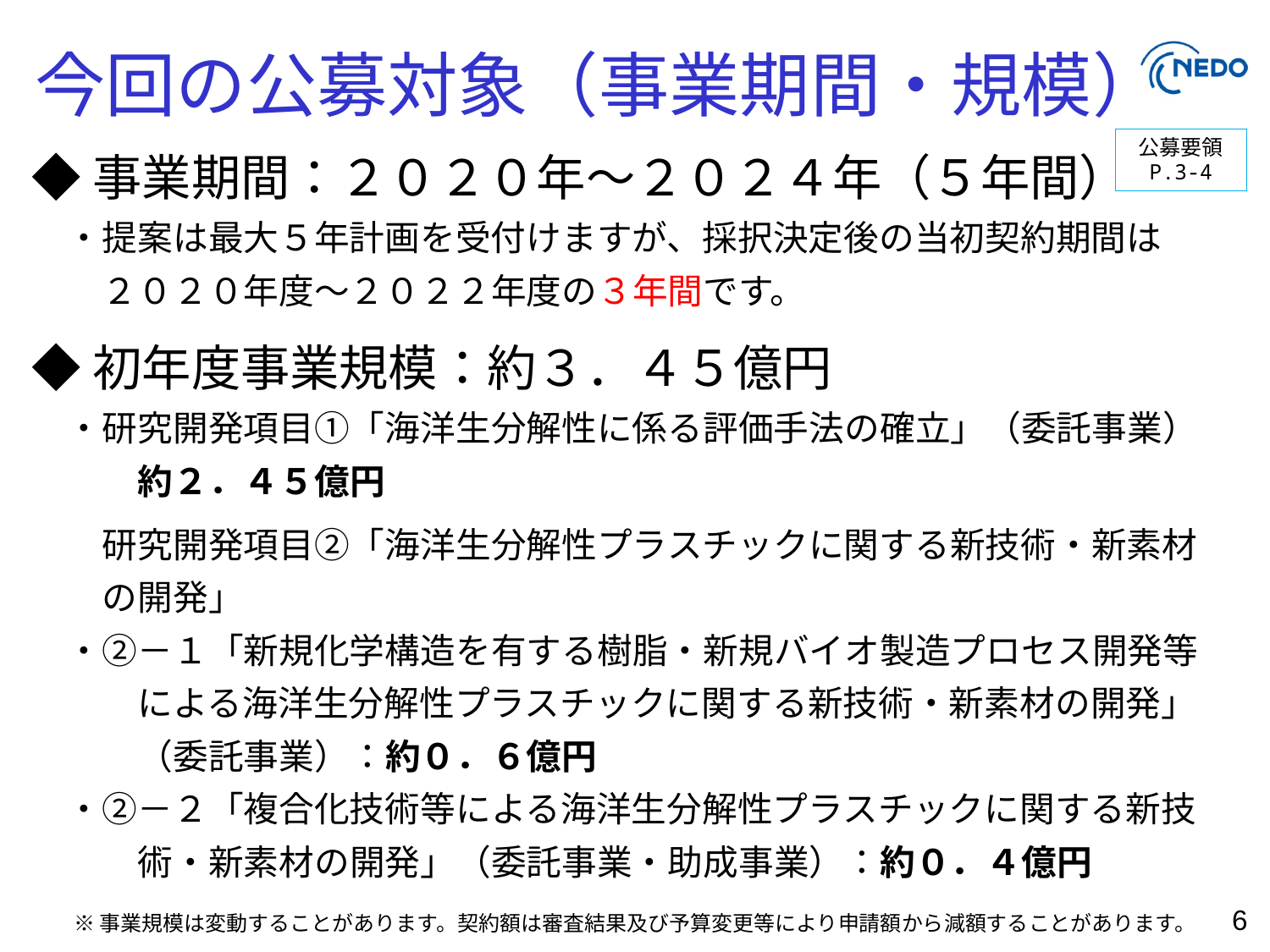

# 今回の公募対象（事業期間・規模）
公募要領
P.3-4
◆事業期間：２０２０年～２０２４年（５年間）
　・提案は最大５年計画を受付けますが、採択決定後の当初契約期間は
　　２０２０年度～２０２２年度の３年間です。
◆初年度事業規模：約３．４５億円
　・研究開発項目①「海洋生分解性に係る評価手法の確立」（委託事業）
　　　約２．４５億円
　　研究開発項目②「海洋生分解性プラスチックに関する新技術・新素材
　　の開発」
　・②－１「新規化学構造を有する樹脂・新規バイオ製造プロセス開発等
　　　による海洋生分解性プラスチックに関する新技術・新素材の開発」
　　　（委託事業）：約０．６億円
　・②－２「複合化技術等による海洋生分解性プラスチックに関する新技
　　　術・新素材の開発」（委託事業・助成事業）：約０．４億円
　　※ 事業規模は変動することがあります。契約額は審査結果及び予算変更等により申請額から減額することがあります。

6